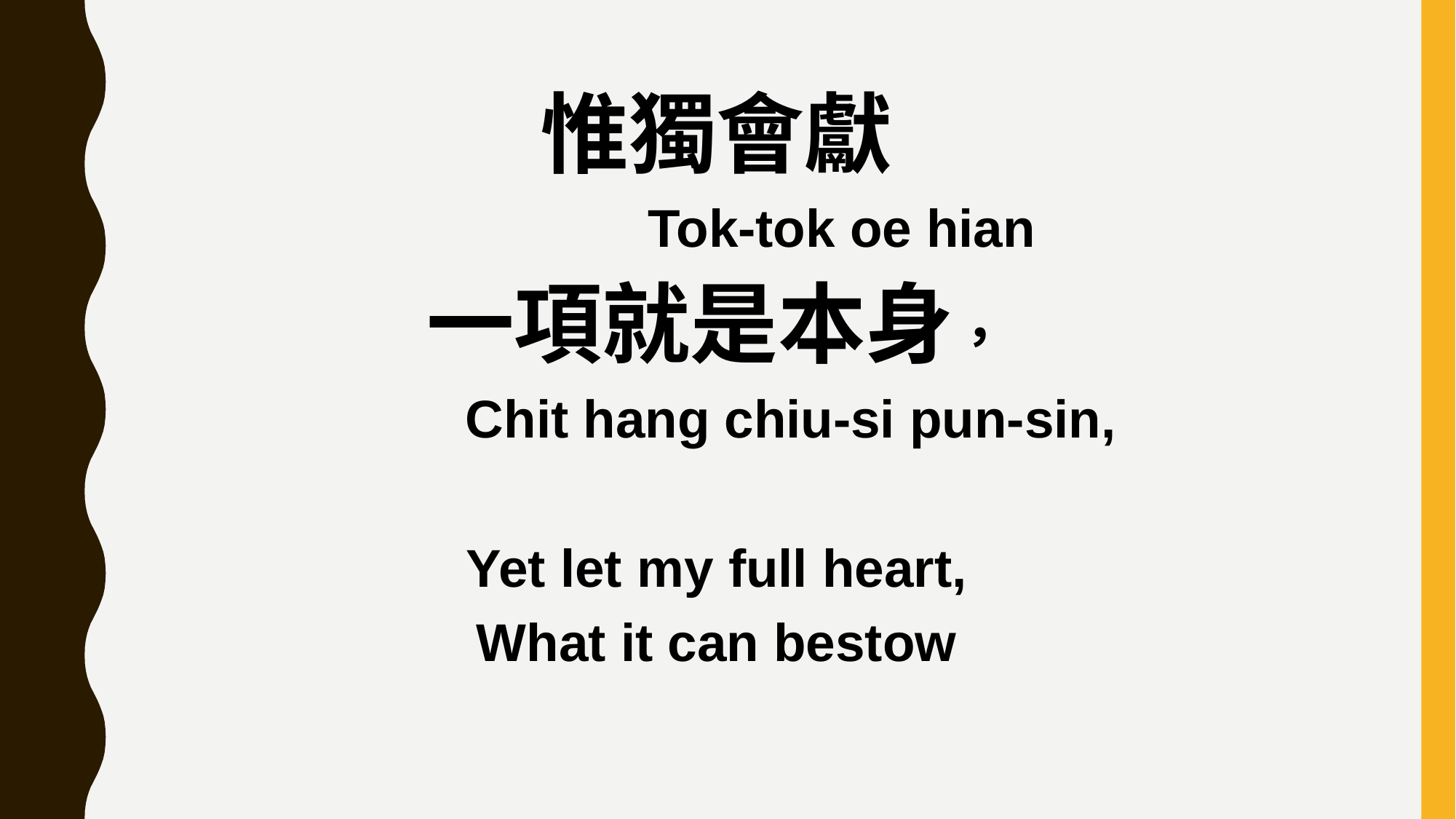

惟獨會獻
                                      Tok-tok oe hian
一項就是本身，
                    Chit hang chiu-si pun-sin,

Yet let my full heart,
What it can bestow